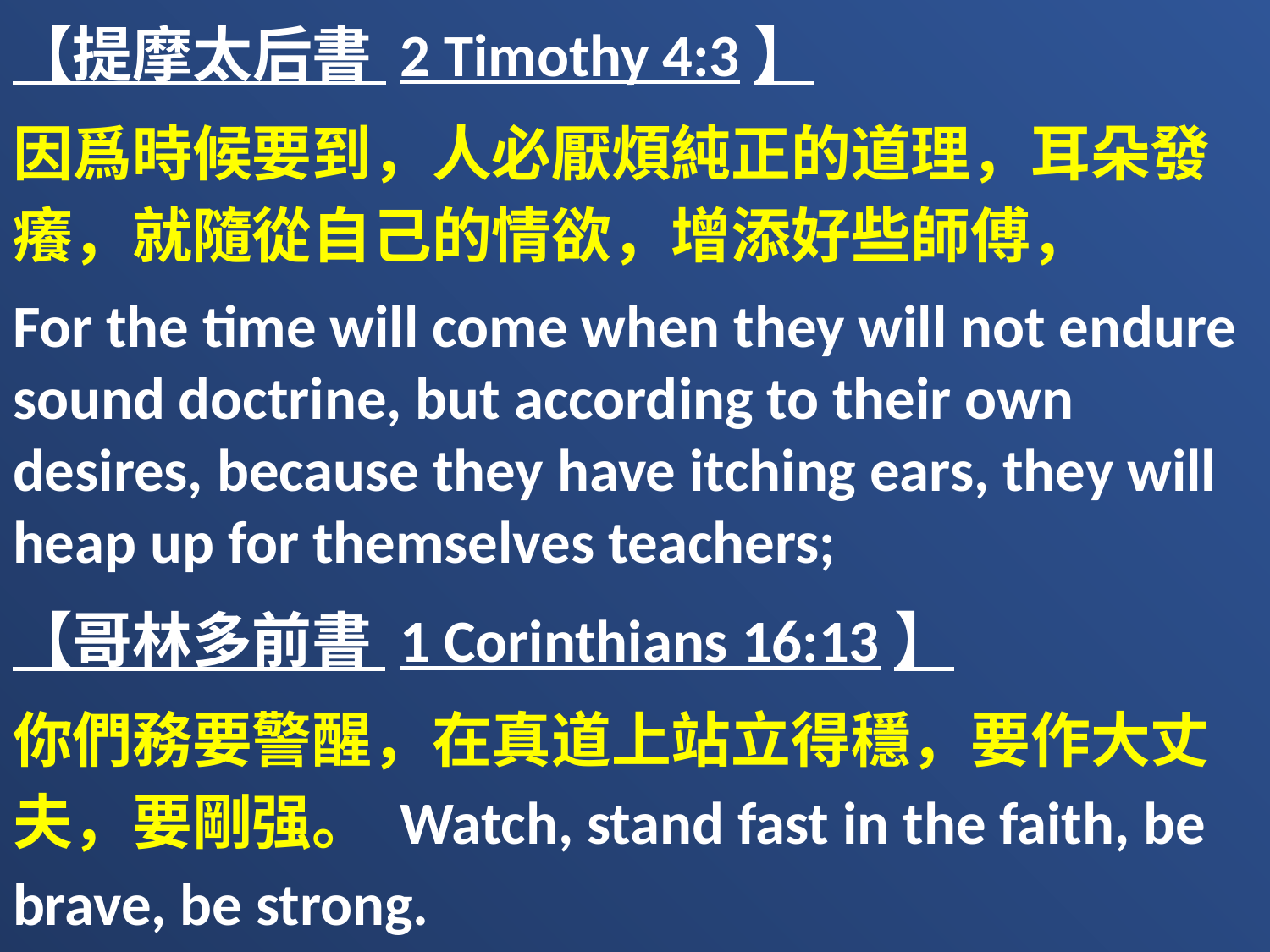

【提摩太后書 2 Timothy 4:3】
因爲時候要到，人必厭煩純正的道理，耳朵發癢，就隨從自己的情欲，增添好些師傅，
For the time will come when they will not endure sound doctrine, but according to their own desires, because they have itching ears, they will heap up for themselves teachers;
【哥林多前書 1 Corinthians 16:13】
你們務要警醒，在真道上站立得穩，要作大丈夫，要剛强。 Watch, stand fast in the faith, be brave, be strong.